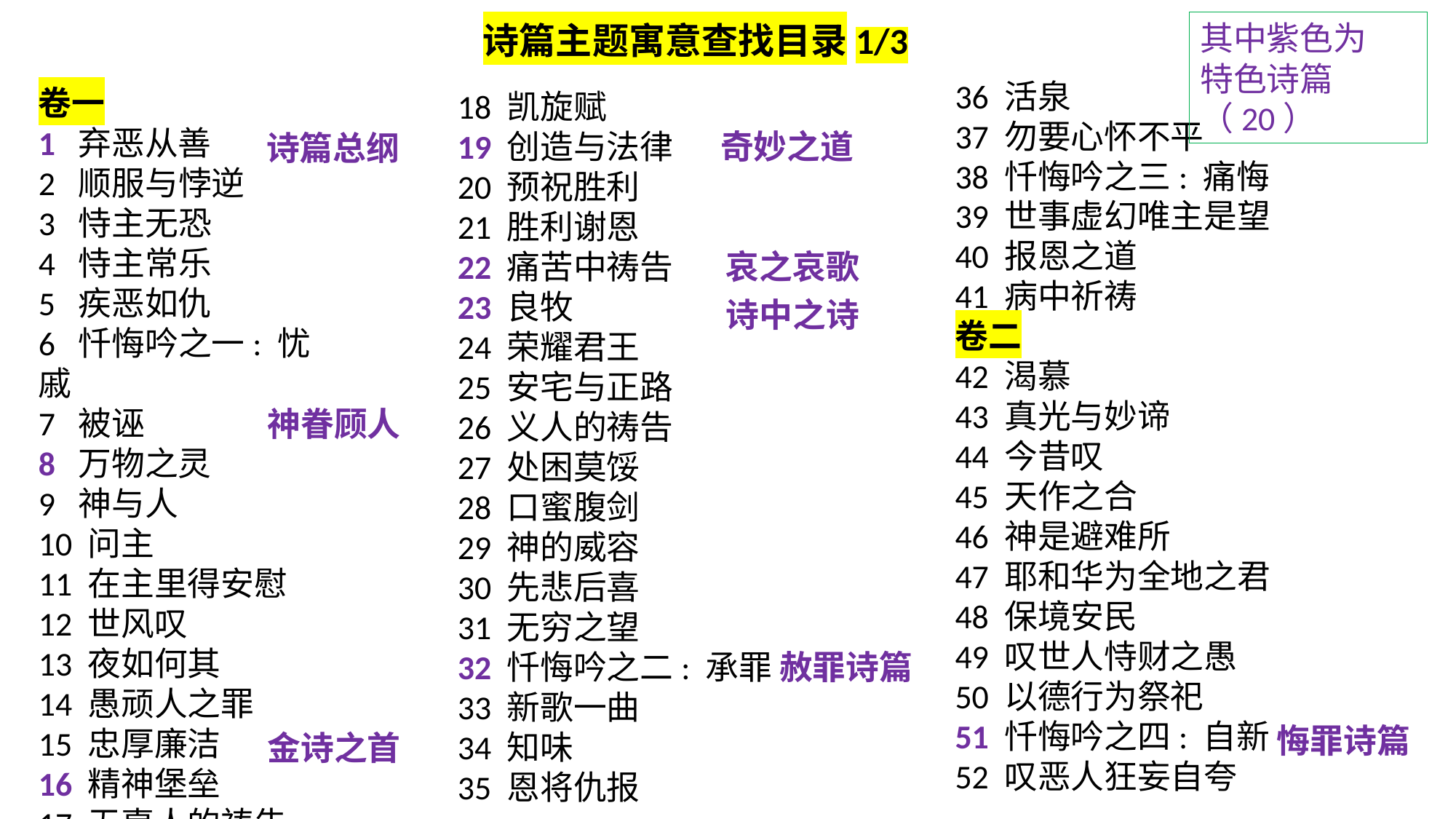

诗篇主题寓意查找目录1/3
其中紫色为
特色诗篇（20）
36 活泉
37 勿要心怀不平
38 忏悔吟之三: 痛悔
39 世事虚幻唯主是望
40 报恩之道
41 病中祈祷
卷二
42 渴慕
43 真光与妙谛
44 今昔叹
45 天作之合
46 神是避难所
47 耶和华为全地之君
48 保境安民
49 叹世人恃财之愚
50 以德行为祭祀
51 忏悔吟之四: 自新
52 叹恶人狂妄自夸
卷一
1  弃恶从善
2  顺服与悖逆
3  恃主无恐
4  恃主常乐
5  疾恶如仇
6  忏悔吟之一: 忧戚
7  被诬
8  万物之灵
9  神与人
10 问主
11 在主里得安慰
12 世风叹
13 夜如何其
14 愚顽人之罪
15 忠厚廉洁
16 精神堡垒
17 无辜人的祷告
18 凯旋赋
19 创造与法律
20 预祝胜利
21 胜利谢恩
22 痛苦中祷告
23 良牧
24 荣耀君王
25 安宅与正路
26 义人的祷告
27 处困莫馁
28 口蜜腹剑
29 神的威容
30 先悲后喜
31 无穷之望
32 忏悔吟之二: 承罪
33 新歌一曲
34 知味
35 恩将仇报
奇妙之道
诗篇总纲
哀之哀歌
诗中之诗
神眷顾人
赦罪诗篇
悔罪诗篇
金诗之首